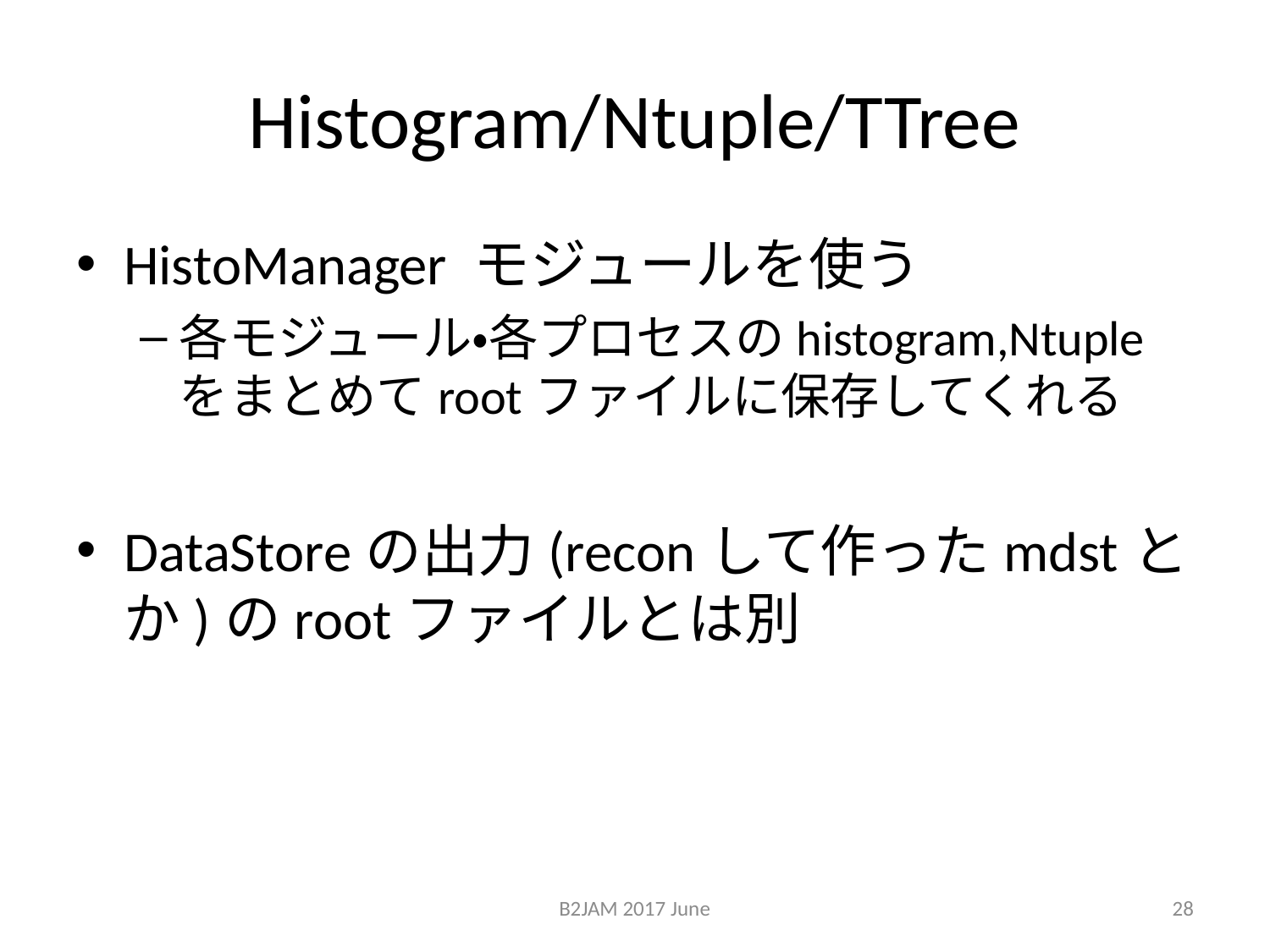

# Histogram/Ntuple/TTree
HistoManager モジュールを使う
各モジュール・各プロセスのhistogram,Ntupleをまとめてrootファイルに保存してくれる

DataStoreの出力(reconして作ったmdstとか)のrootファイルとは別
B2JAM 2017 June
28